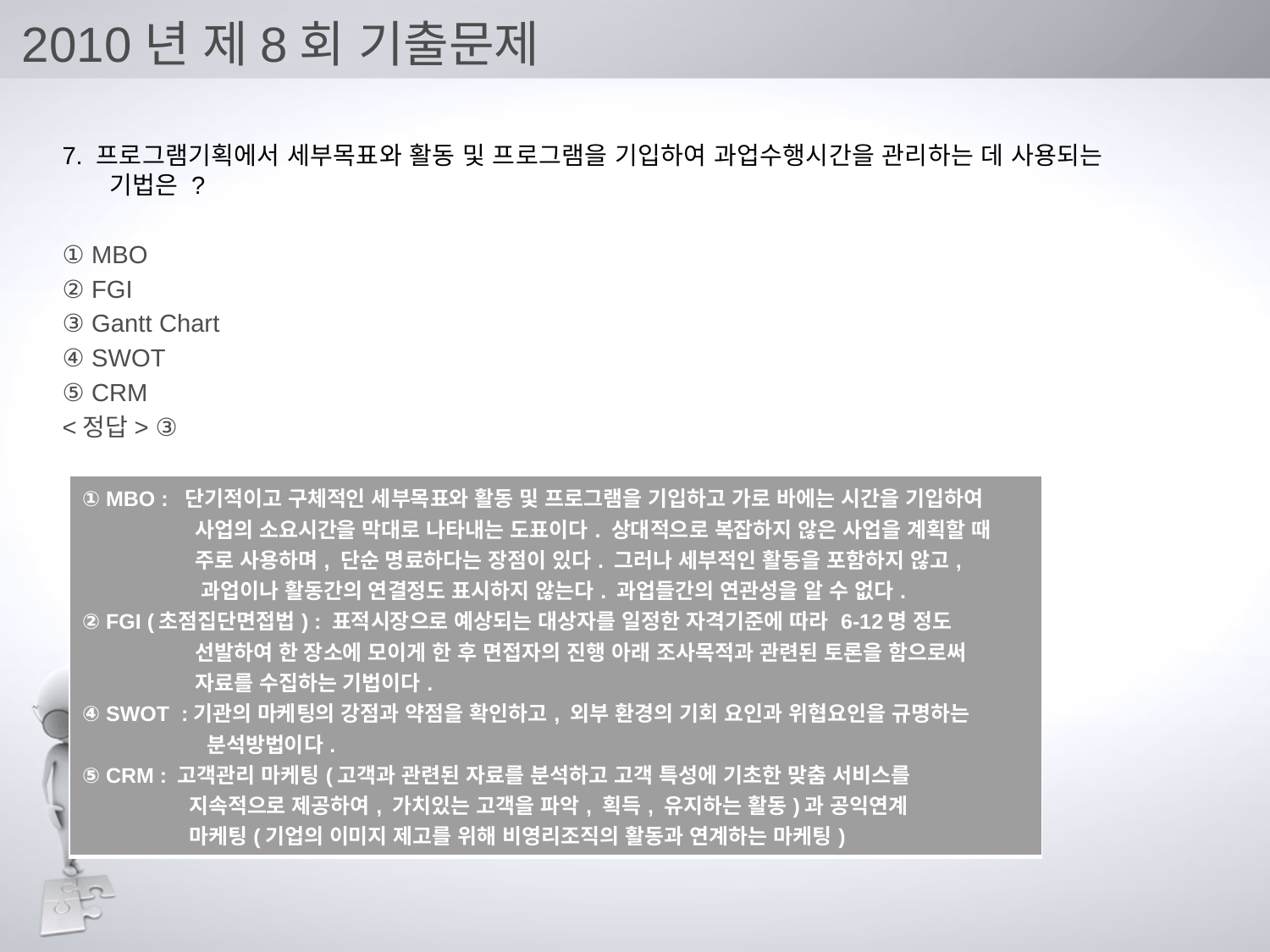

# 2010년 제8회 기출문제

7. 프로그램기획에서 세부목표와 활동 및 프로그램을 기입하여 과업수행시간을 관리하는 데 사용되는 기법은 ?

① MBO
② FGI
③ Gantt Chart
④ SWOT
⑤ CRM
<정답> ③

| ① MBO : 단기적이고 구체적인 세부목표와 활동 및 프로그램을 기입하고 가로 바에는 시간을 기입하여 사업의 소요시간을 막대로 나타내는 도표이다. 상대적으로 복잡하지 않은 사업을 계획할 때 주로 사용하며, 단순 명료하다는 장점이 있다. 그러나 세부적인 활동을 포함하지 않고, 과업이나 활동간의 연결정도 표시하지 않는다. 과업들간의 연관성을 알 수 없다. ② FGI (초점집단면접법) : 표적시장으로 예상되는 대상자를 일정한 자격기준에 따라 6-12명 정도 선발하여 한 장소에 모이게 한 후 면접자의 진행 아래 조사목적과 관련된 토론을 함으로써 자료를 수집하는 기법이다. ④ SWOT :기관의 마케팅의 강점과 약점을 확인하고, 외부 환경의 기회 요인과 위협요인을 규명하는 분석방법이다. ⑤ CRM : 고객관리 마케팅(고객과 관련된 자료를 분석하고 고객 특성에 기초한 맞춤 서비스를 지속적으로 제공하여, 가치있는 고객을 파악, 획득, 유지하는 활동)과 공익연계 마케팅(기업의 이미지 제고를 위해 비영리조직의 활동과 연계하는 마케팅) |
| --- |